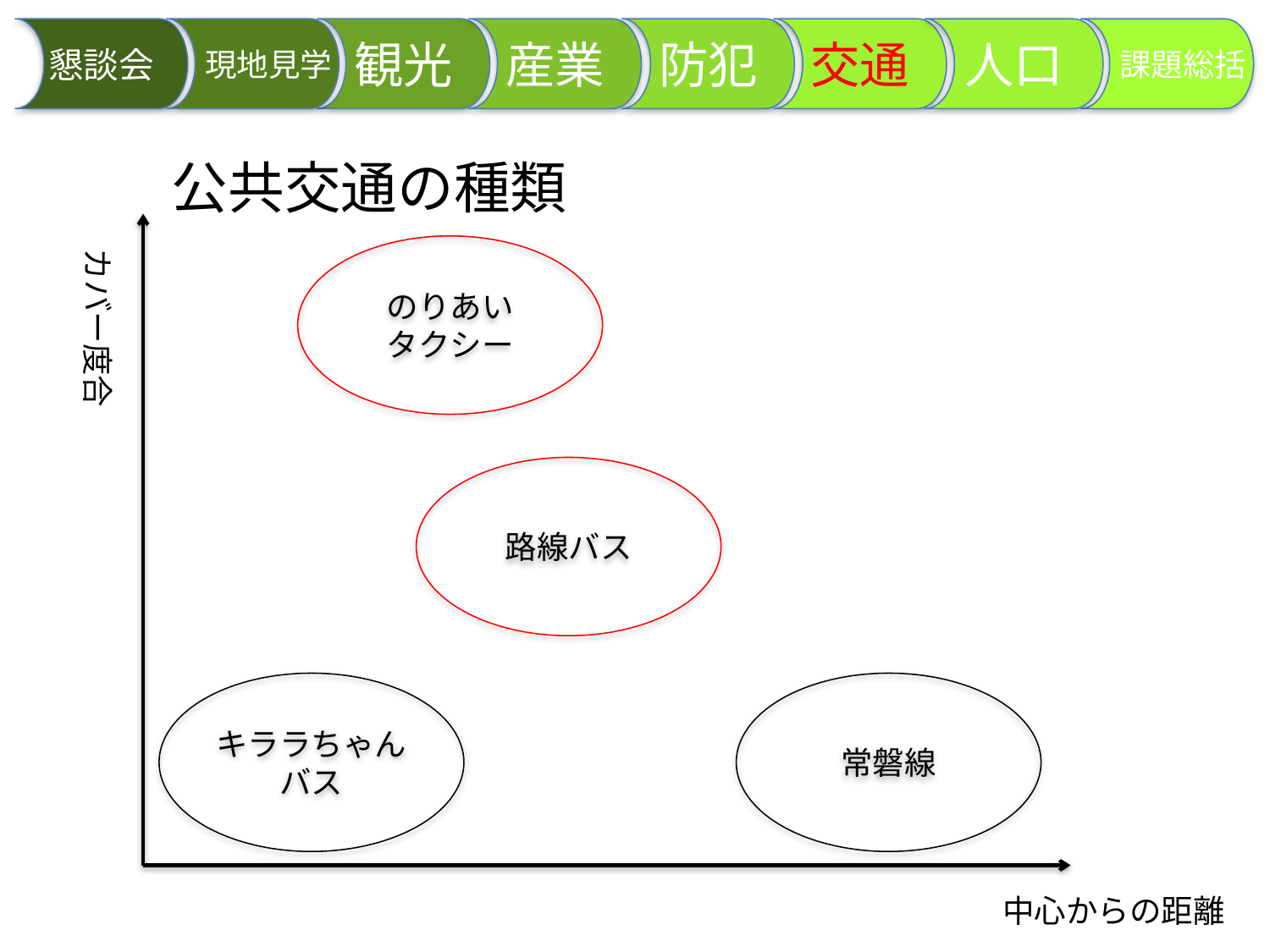

現地見学
交通
観光
防犯
懇談会
産業
　課題総括
人口
公共交通の種類
カバー度合
のりあい
タクシー
路線バス
キララちゃんバス
常磐線
中心からの距離